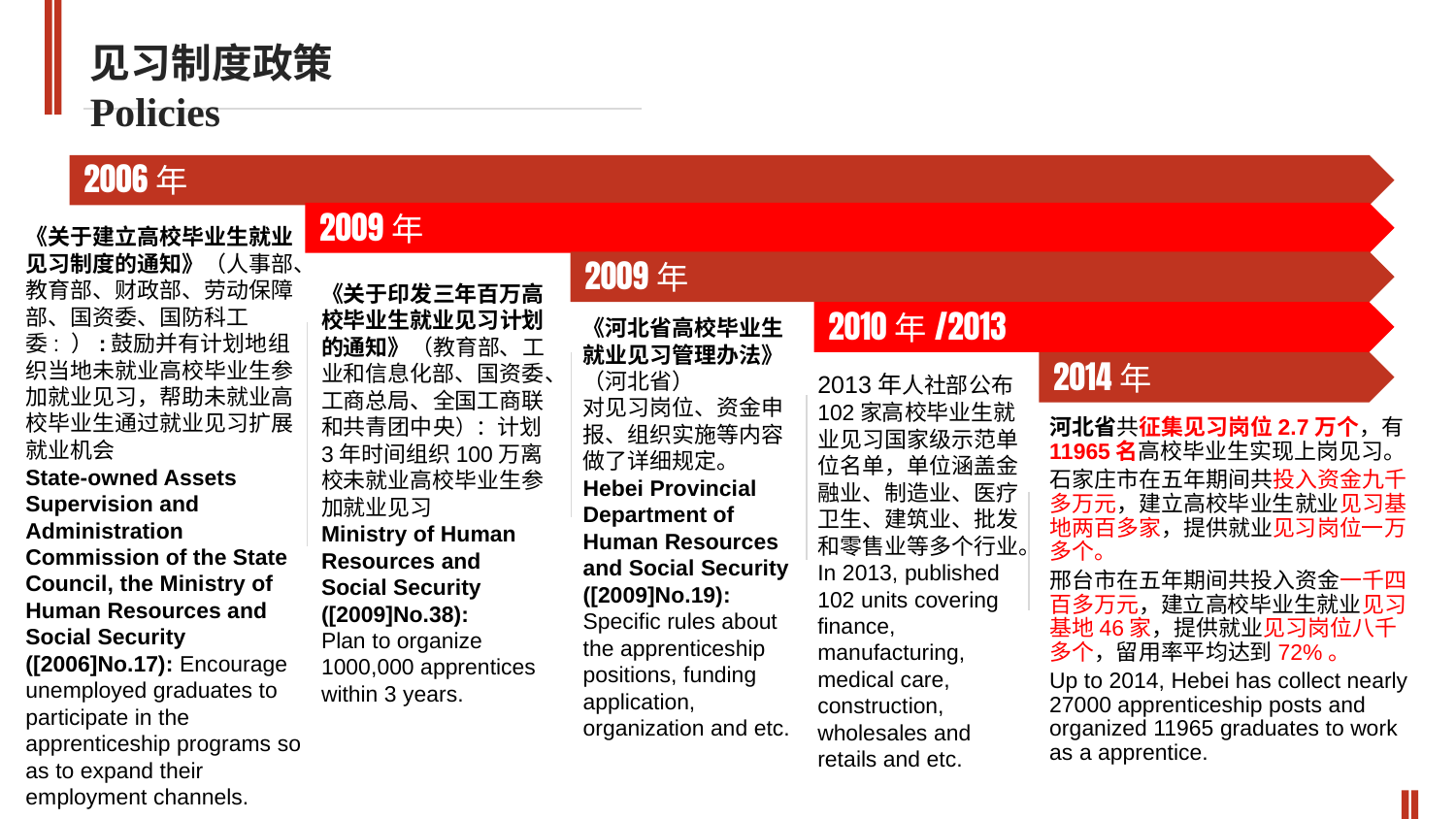

见习制度政策
Policies
2006年
2009年
《关于建立高校毕业生就业见习制度的通知》（人事部、教育部、财政部、劳动保障部、国资委、国防科工委: ）:鼓励并有计划地组织当地未就业高校毕业生参加就业见习，帮助未就业高校毕业生通过就业见习扩展就业机会
State-owned Assets Supervision and Administration Commission of the State Council, the Ministry of Human Resources and Social Security ([2006]No.17): Encourage unemployed graduates to participate in the apprenticeship programs so as to expand their employment channels.
2009年
《关于印发三年百万高校毕业生就业见习计划的通知》（教育部、工业和信息化部、国资委、工商总局、全国工商联和共青团中央）：计划3年时间组织100万离校未就业高校毕业生参加就业见习
Ministry of Human Resources and Social Security ([2009]No.38):
Plan to organize 1000,000 apprentices within 3 years.
2010年/2013
《河北省高校毕业生就业见习管理办法》（河北省）
对见习岗位、资金申报、组织实施等内容做了详细规定。
Hebei Provincial Department of Human Resources and Social Security ([2009]No.19): Specific rules about the apprenticeship positions, funding application, organization and etc.
2014年
2013年人社部公布102家高校毕业生就业见习国家级示范单位名单，单位涵盖金融业、制造业、医疗卫生、建筑业、批发和零售业等多个行业。
In 2013, published 102 units covering finance, manufacturing, medical care, construction, wholesales and retails and etc.
河北省共征集见习岗位2.7万个，有11965名高校毕业生实现上岗见习。
石家庄市在五年期间共投入资金九千多万元，建立高校毕业生就业见习基地两百多家，提供就业见习岗位一万多个。
邢台市在五年期间共投入资金一千四百多万元，建立高校毕业生就业见习基地46家，提供就业见习岗位八千多个，留用率平均达到72%。
Up to 2014, Hebei has collect nearly 27000 apprenticeship posts and organized 11965 graduates to work as a apprentice.